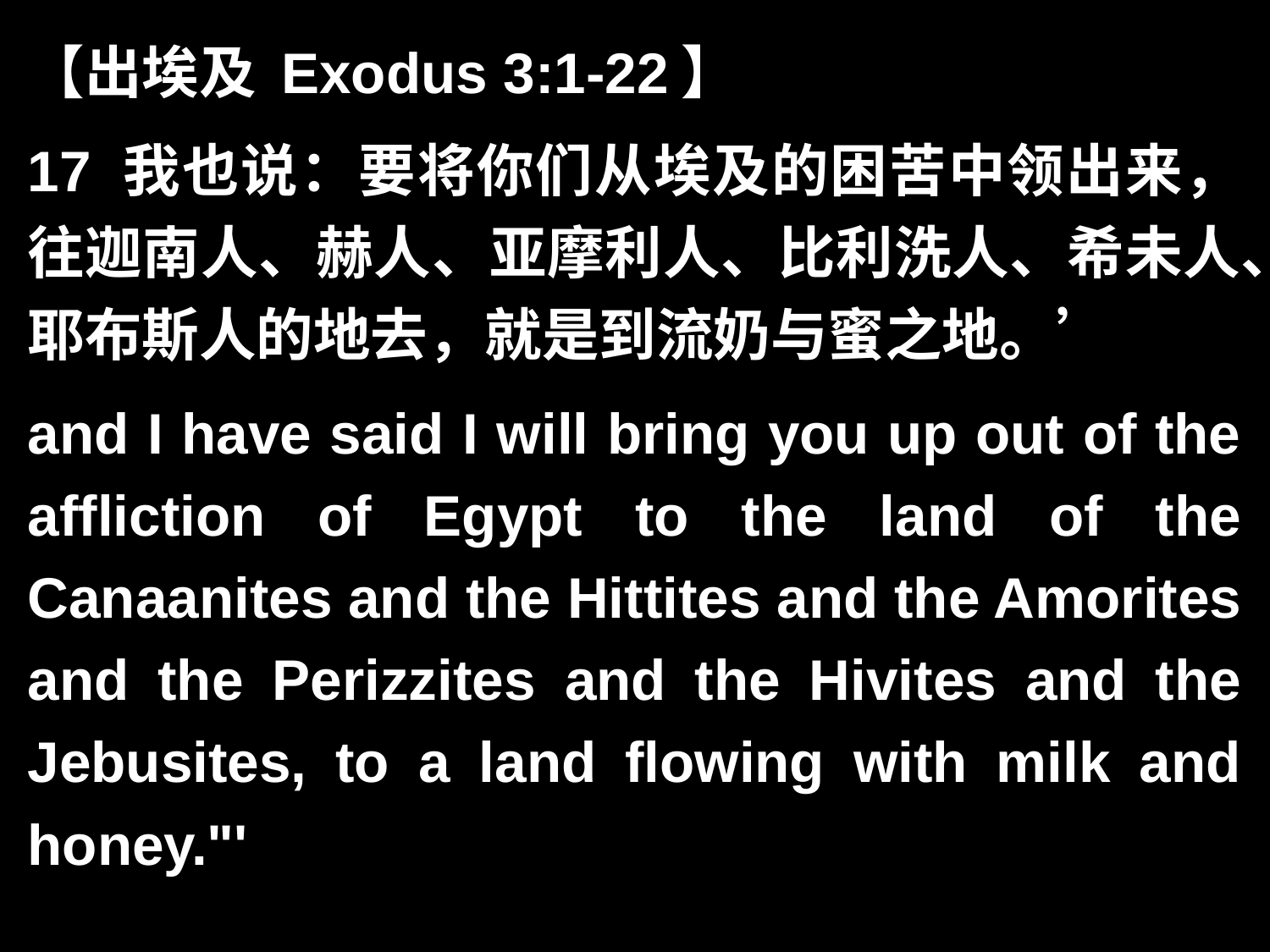

【出埃及 Exodus 3:1-22】
17 我也说：要将你们从埃及的困苦中领出来，往迦南人、赫人、亚摩利人、比利洗人、希未人、耶布斯人的地去，就是到流奶与蜜之地。’
and I have said I will bring you up out of the affliction of Egypt to the land of the Canaanites and the Hittites and the Amorites and the Perizzites and the Hivites and the Jebusites, to a land flowing with milk and honey."'